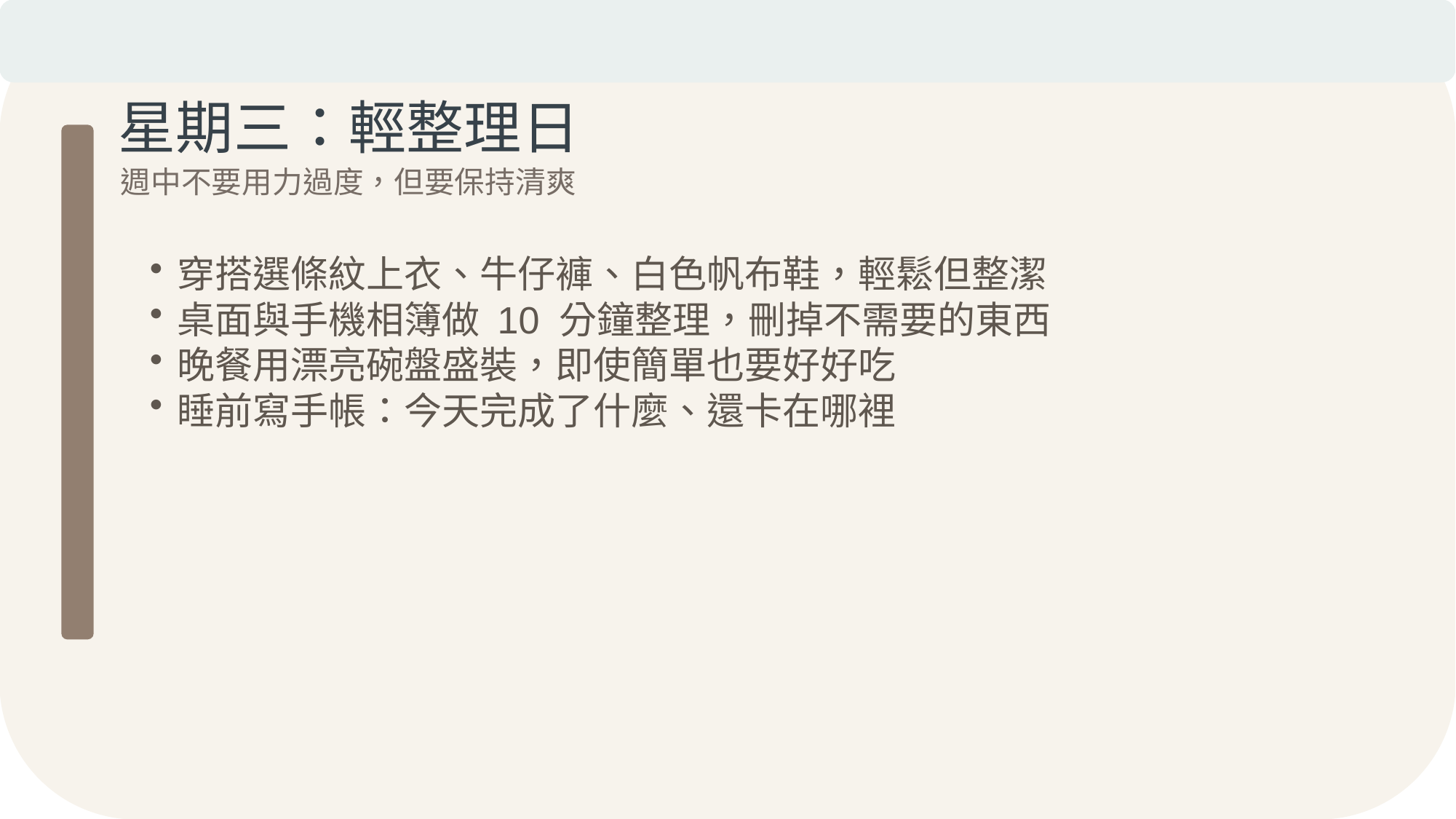

星期三：輕整理日

週中不要用力過度，但要保持清爽
穿搭選條紋上衣、牛仔褲、白色帆布鞋，輕鬆但整潔
桌面與手機相簿做 10 分鐘整理，刪掉不需要的東西
晚餐用漂亮碗盤盛裝，即使簡單也要好好吃
睡前寫手帳：今天完成了什麼、還卡在哪裡